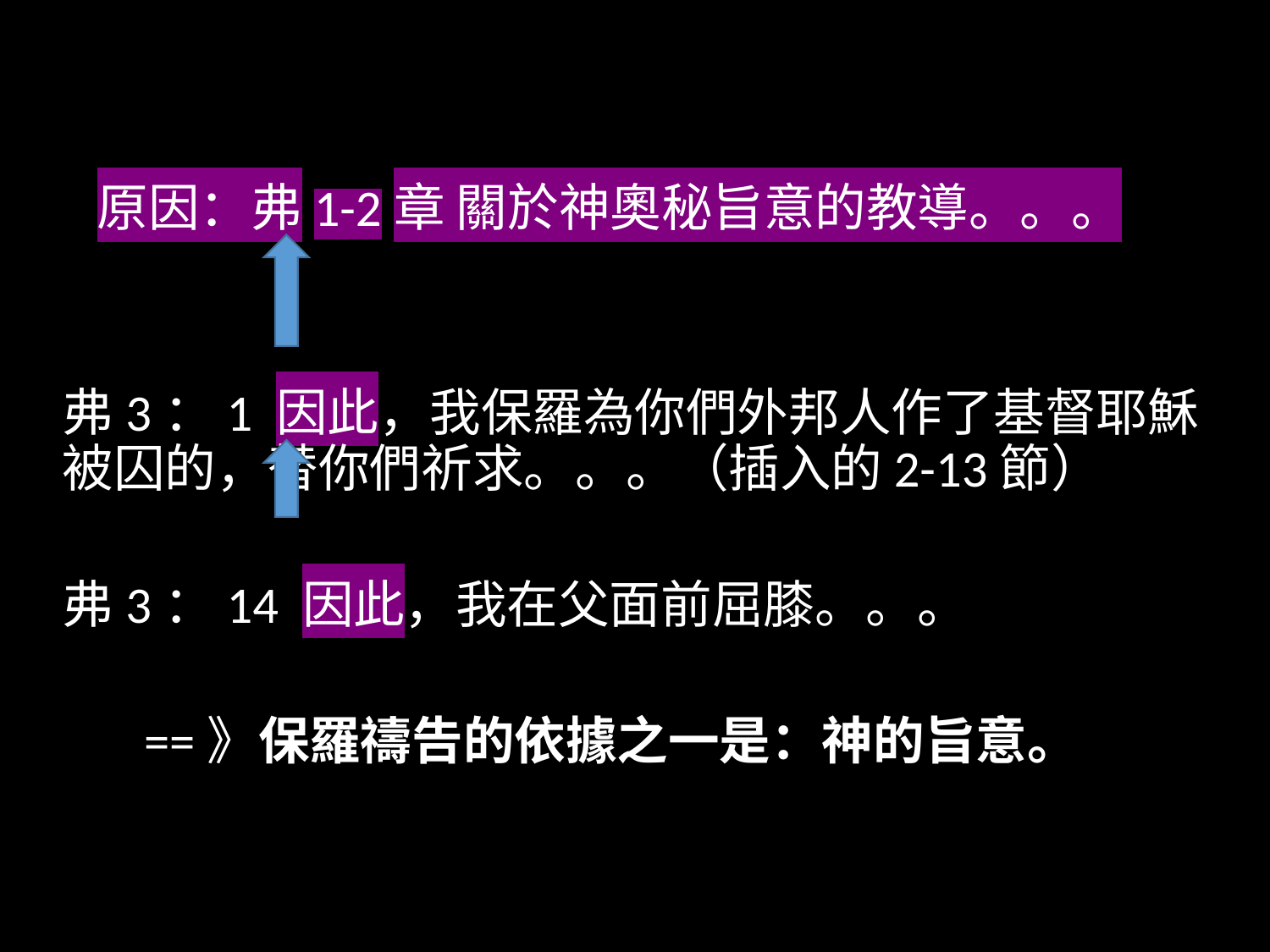

#
  原因：弗1-2章 關於神奧秘旨意的教導。。。

弗3：1 因此，我保羅為你們外邦人作了基督耶穌被囚的，替你們祈求。。。（插入的2-13節）

弗3：14 因此，我在父面前屈膝。。。

       ==》保羅禱告的依據之一是：神的旨意。